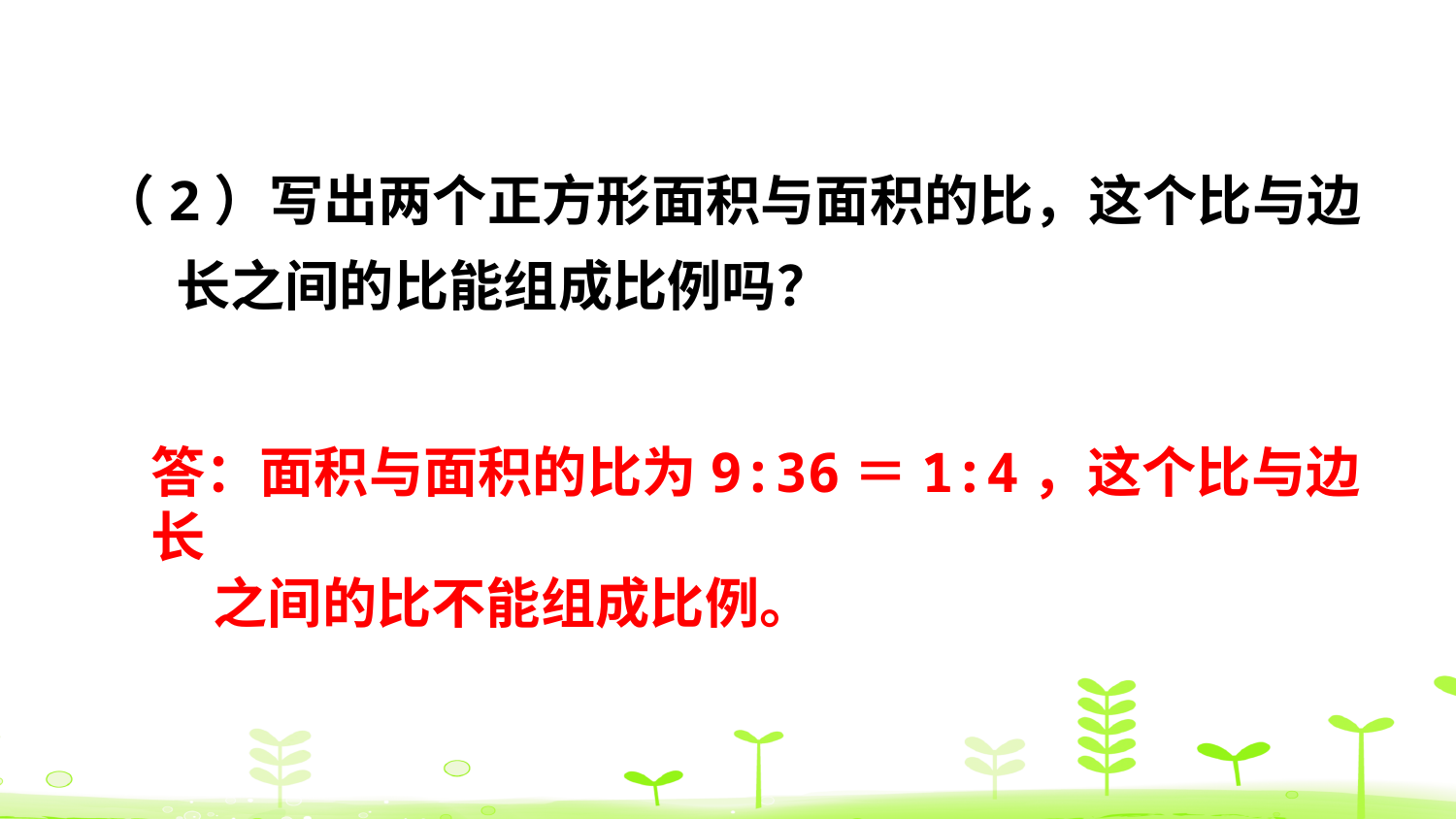

（2）写出两个正方形面积与面积的比，这个比与边
     长之间的比能组成比例吗？
答：面积与面积的比为9:36＝1:4，这个比与边长
    之间的比不能组成比例。